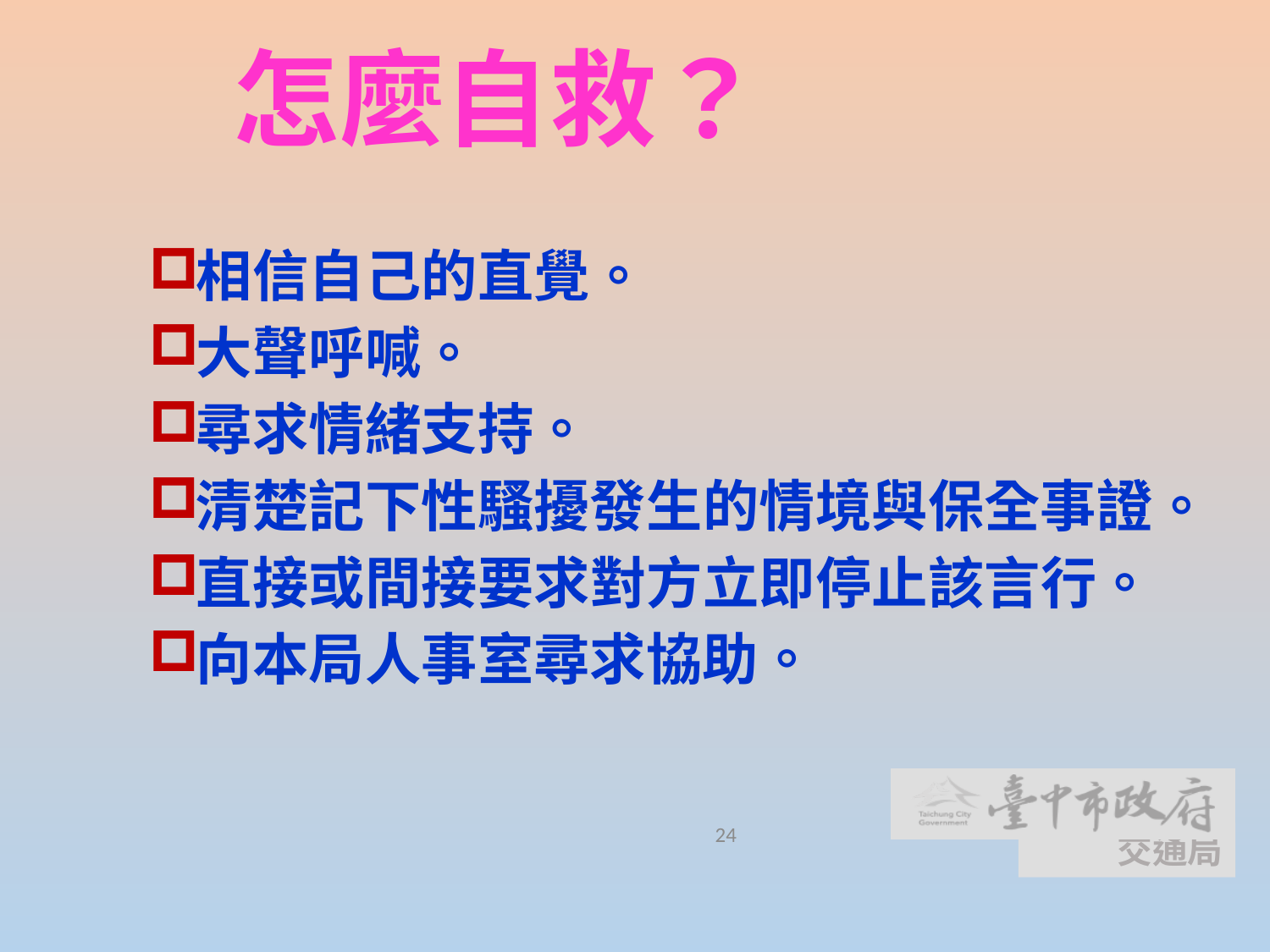

# 怎麼自救？
相信自己的直覺。
大聲呼喊。
尋求情緒支持。
清楚記下性騷擾發生的情境與保全事證。
直接或間接要求對方立即停止該言行。
向本局人事室尋求協助。

24